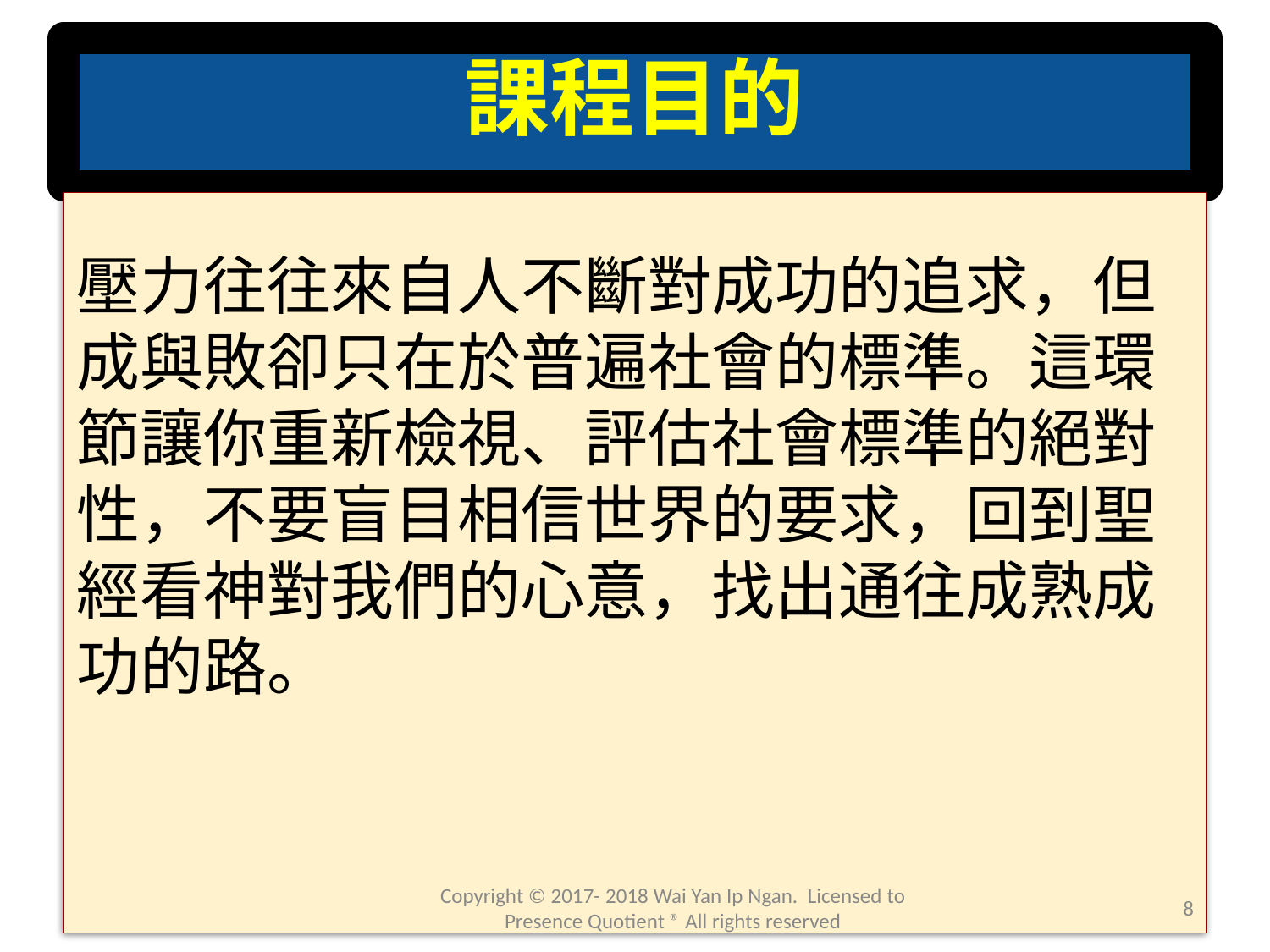

# 課程目的

壓力往往來自人不斷對成功的追求，但成與敗卻只在於普遍社會的標準。這環節讓你重新檢視、評估社會標準的絕對性，不要盲目相信世界的要求，回到聖經看神對我們的心意，找出通往成熟成功的路。

Copyright © 2017- 2018 Wai Yan Ip Ngan.  Licensed to Presence Quotient ® All rights reserved
8